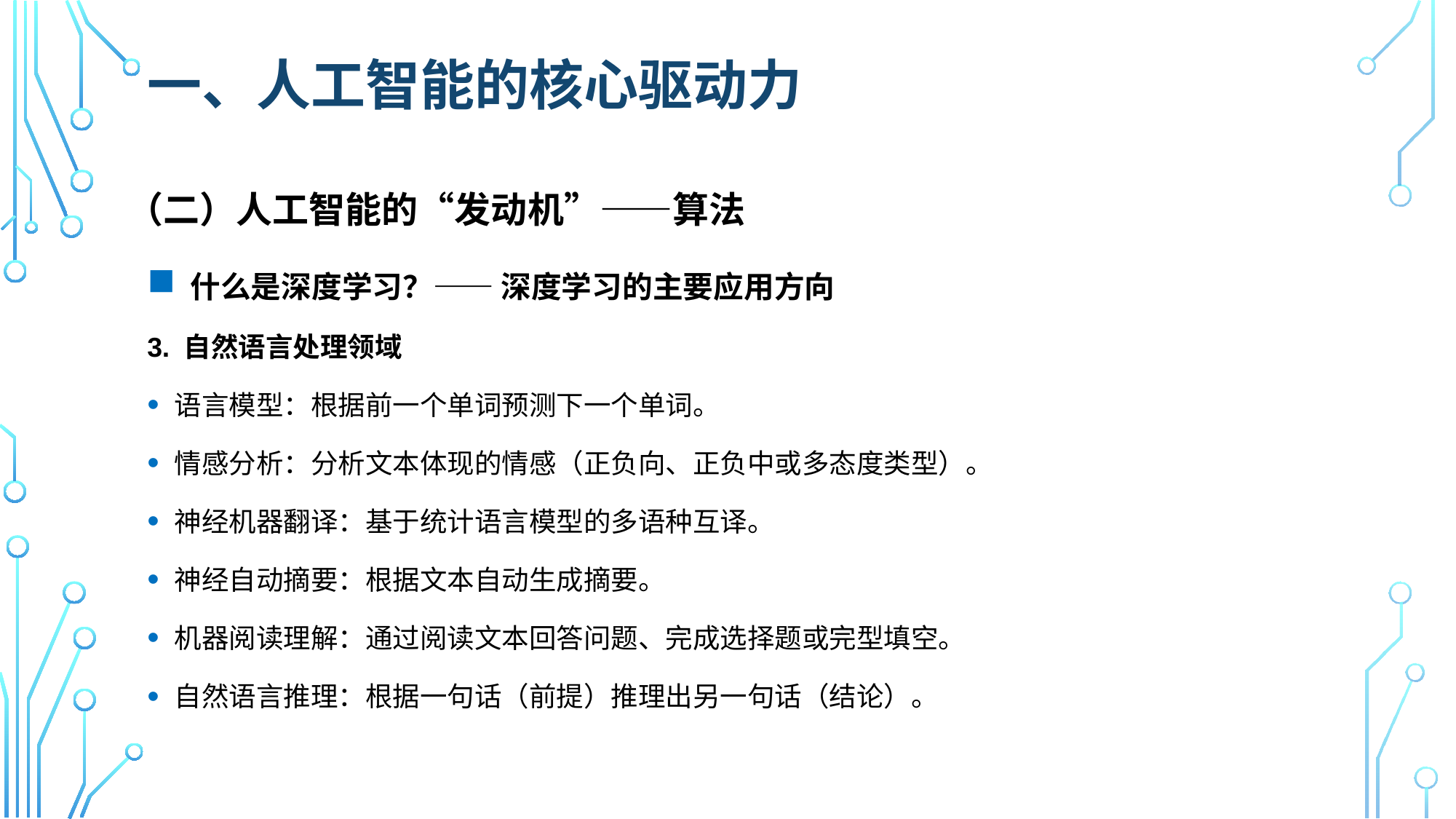

# 一、人工智能的核心驱动力
（二）人工智能的“发动机”——算法
 什么是深度学习？—— 深度学习的主要应用方向
3. 自然语言处理领域
语言模型：根据前一个单词预测下一个单词。
情感分析：分析文本体现的情感（正负向、正负中或多态度类型）。
神经机器翻译：基于统计语言模型的多语种互译。
神经自动摘要：根据文本自动生成摘要。
机器阅读理解：通过阅读文本回答问题、完成选择题或完型填空。
自然语言推理：根据一句话（前提）推理出另一句话（结论）。